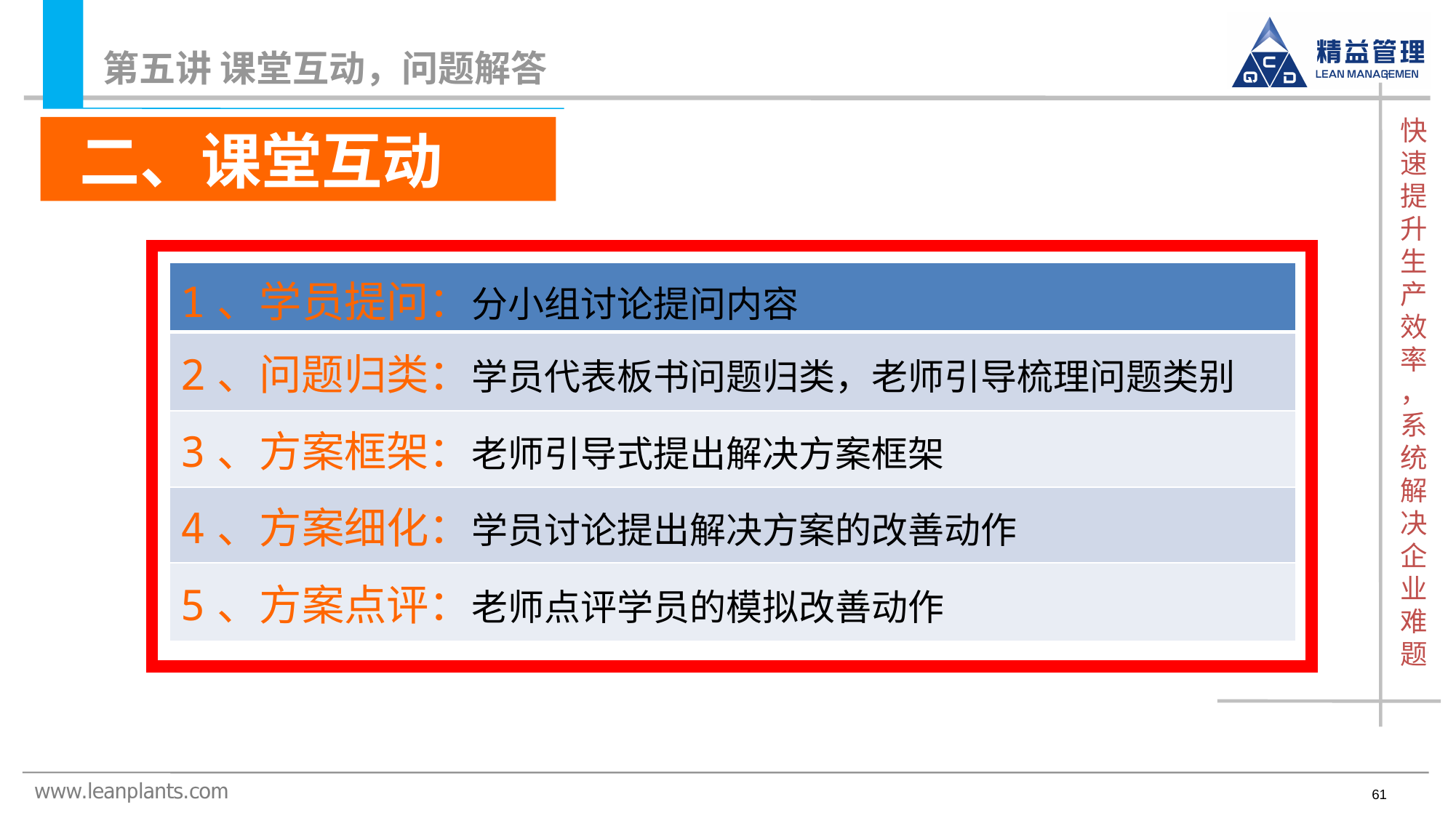

第五讲 课堂互动，问题解答

 二、课堂互动
#

| 1、学员提问：分小组讨论提问内容 |
| --- |
| 2、问题归类：学员代表板书问题归类，老师引导梳理问题类别 |
| 3、方案框架：老师引导式提出解决方案框架 |
| 4、方案细化：学员讨论提出解决方案的改善动作 |
| 5、方案点评：老师点评学员的模拟改善动作 |